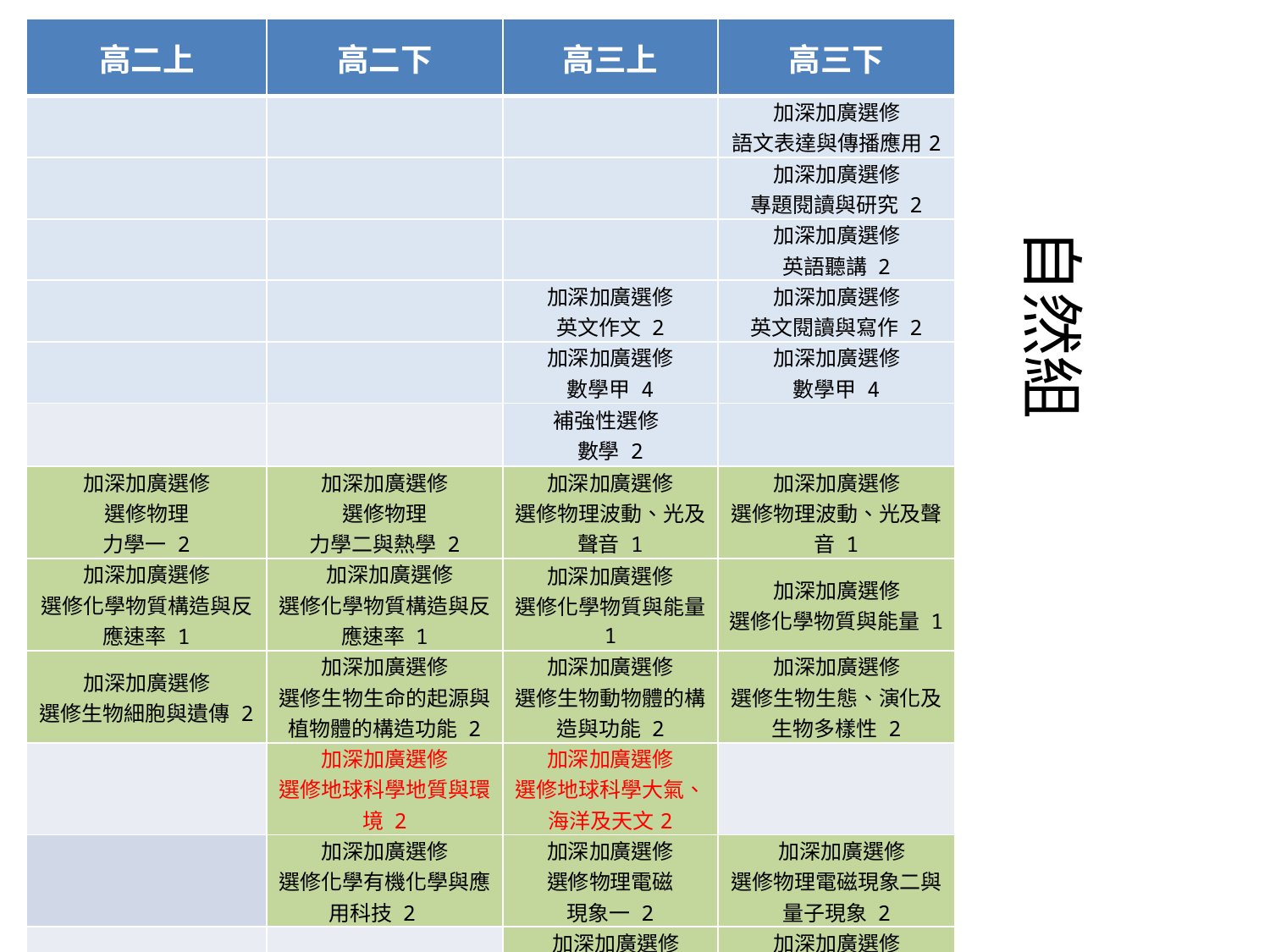

| 高二上 | 高二下 | 高三上 | 高三下 |
| --- | --- | --- | --- |
|  |  |  | 加深加廣選修 語文表達與傳播應用2 |
|  |  |  | 加深加廣選修 專題閱讀與研究 2 |
|  |  |  | 加深加廣選修 英語聽講 2 |
|  |  | 加深加廣選修 英文作文 2 | 加深加廣選修 英文閱讀與寫作 2 |
|  |  | 加深加廣選修 數學甲 4 | 加深加廣選修 數學甲 4 |
|  |  | 補強性選修 數學 2 |  |
| 加深加廣選修 選修物理 力學一 2 | 加深加廣選修 選修物理 力學二與熱學 2 | 加深加廣選修 選修物理波動、光及聲音 1 | 加深加廣選修 選修物理波動、光及聲音 1 |
| 加深加廣選修 選修化學物質構造與反應速率 1 | 加深加廣選修 選修化學物質構造與反應速率 1 | 加深加廣選修 選修化學物質與能量 1 | 加深加廣選修 選修化學物質與能量 1 |
| 加深加廣選修 選修生物細胞與遺傳 2 | 加深加廣選修 選修生物生命的起源與植物體的構造功能 2 | 加深加廣選修 選修生物動物體的構造與功能 2 | 加深加廣選修 選修生物生態、演化及生物多樣性 2 |
|  | 加深加廣選修 選修地球科學地質與環境 2 | 加深加廣選修 選修地球科學大氣、海洋及天文2 |  |
|  | 加深加廣選修 選修化學有機化學與應用科技 2 | 加深加廣選修 選修物理電磁 現象一 2 | 加深加廣選修 選修物理電磁現象二與量子現象 2 |
|  |  | 加深加廣選修 選修化學反應與平衡 一 2 | 加深加廣選修 選修化學反應與 平衡 二 2 |
自然組